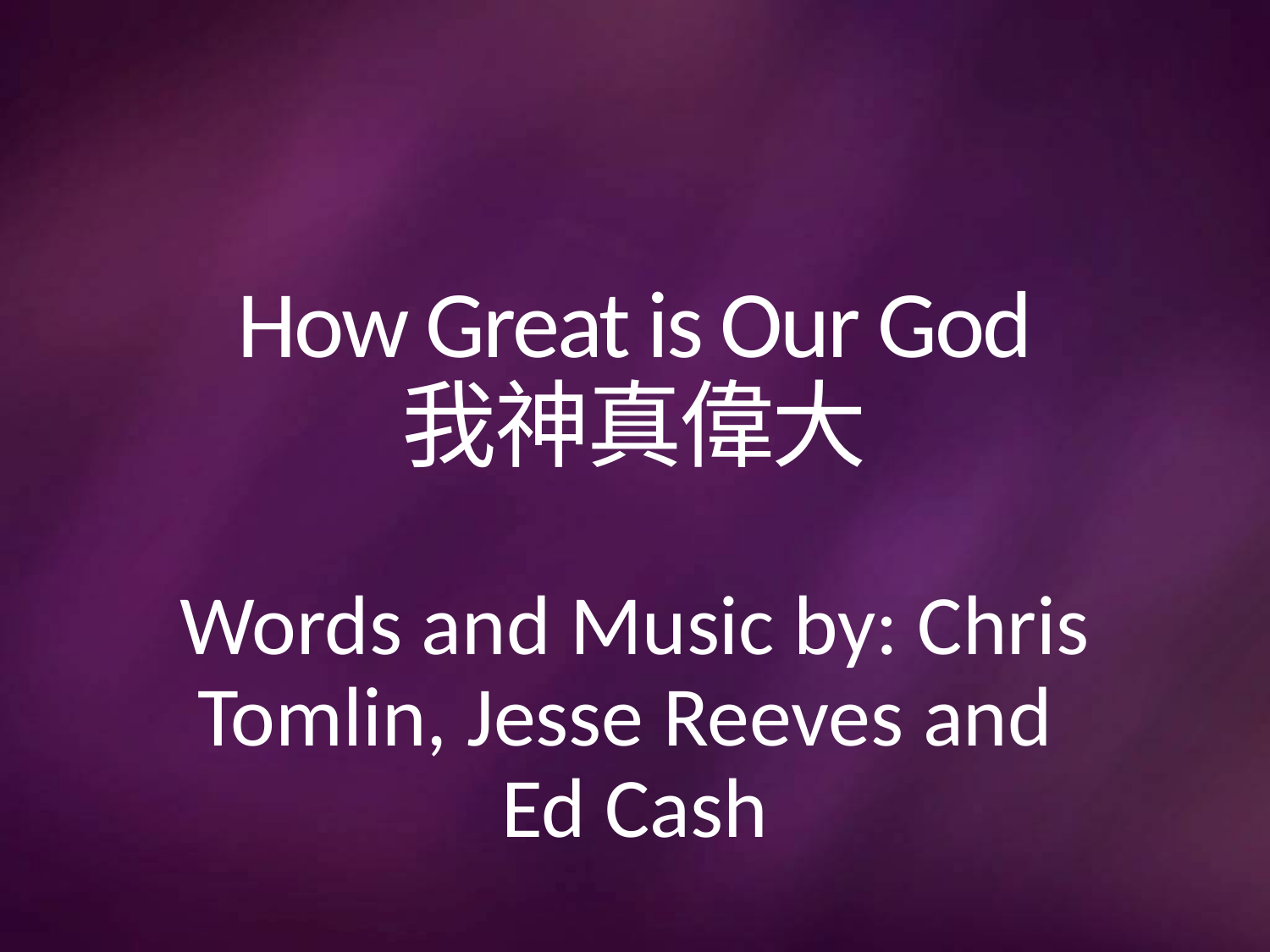

# How Great is Our God 我神真偉大
Words and Music by: Chris Tomlin, Jesse Reeves and
Ed Cash